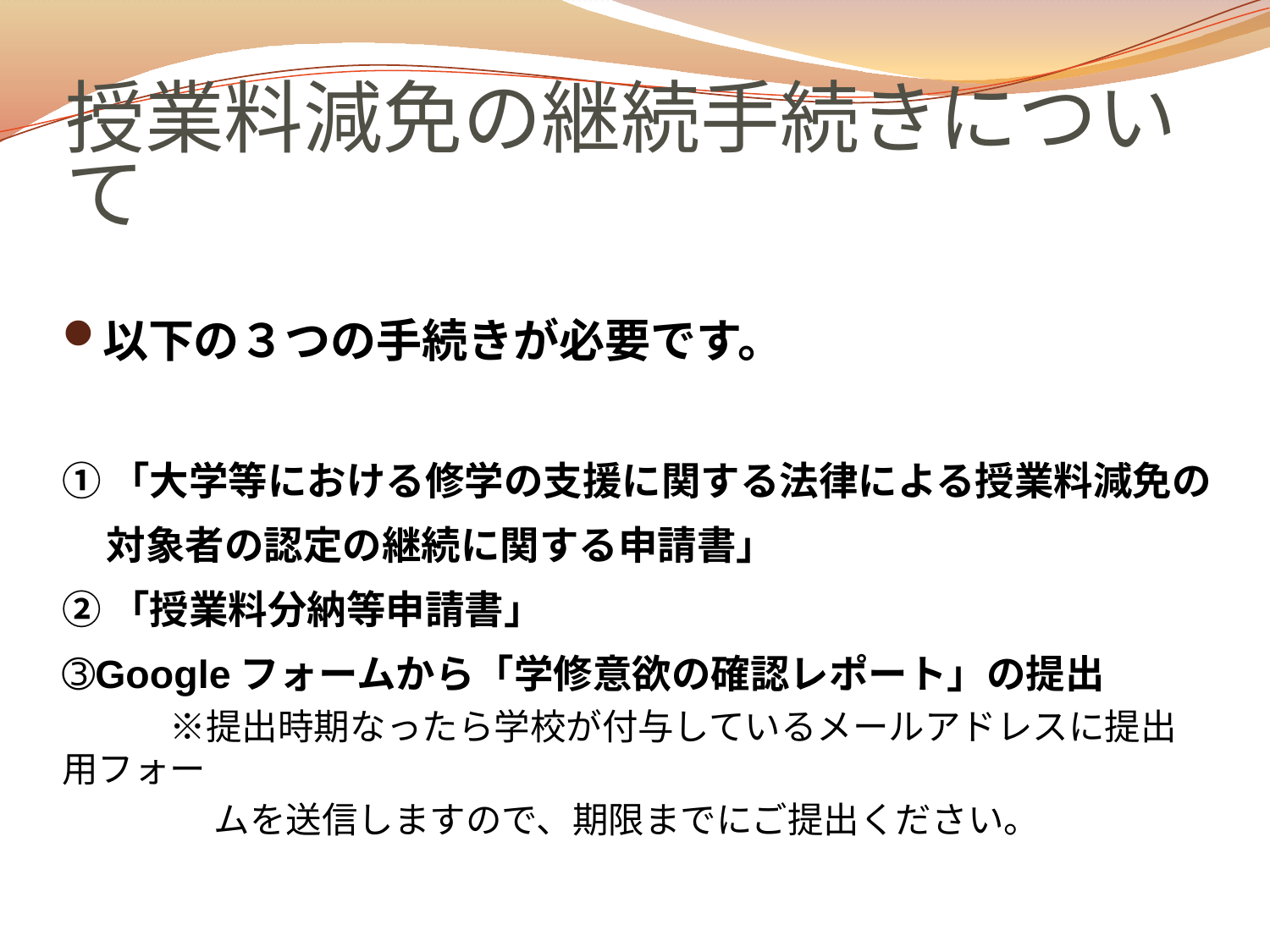

# 授業料減免の継続手続きについて
以下の３つの手続きが必要です。

➀「大学等における修学の支援に関する法律による授業料減免の
    対象者の認定の継続に関する申請書」
➁「授業料分納等申請書」
➂Googleフォームから「学修意欲の確認レポート」の提出
　　　※提出時期なったら学校が付与しているメールアドレスに提出用フォー
　　　　 ムを送信しますので、期限までにご提出ください。